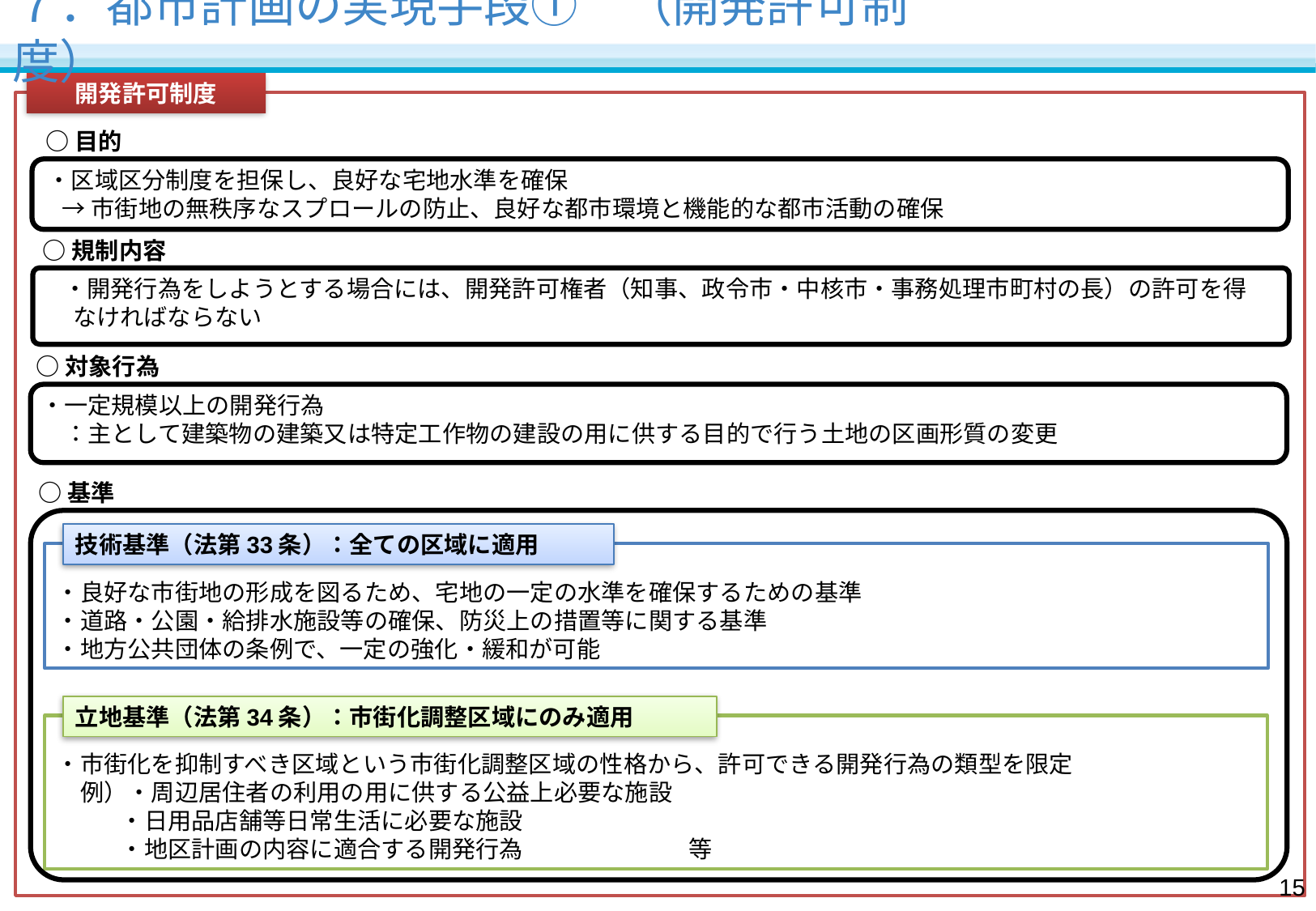

# ７．都市計画の実現手段①　（開発許可制度）
開発許可制度

○目的
・区域区分制度を担保し、良好な宅地水準を確保
→市街地の無秩序なスプロールの防止、良好な都市環境と機能的な都市活動の確保
○規制内容
・開発行為をしようとする場合には、開発許可権者（知事、政令市・中核市・事務処理市町村の長）の許可を得なければならない

○対象行為

・一定規模以上の開発行為
　：主として建築物の建築又は特定工作物の建設の用に供する目的で行う土地の区画形質の変更
○基準

技術基準（法第33条）：全ての区域に適用

・良好な市街地の形成を図るため、宅地の一定の水準を確保するための基準
・道路・公園・給排水施設等の確保、防災上の措置等に関する基準
・地方公共団体の条例で、一定の強化・緩和が可能
立地基準（法第34条）：市街化調整区域にのみ適用

・市街化を抑制すべき区域という市街化調整区域の性格から、許可できる開発行為の類型を限定
　例）・周辺居住者の利用の用に供する公益上必要な施設
・日用品店舗等日常生活に必要な施設
・地区計画の内容に適合する開発行為　　　　　　　等
15